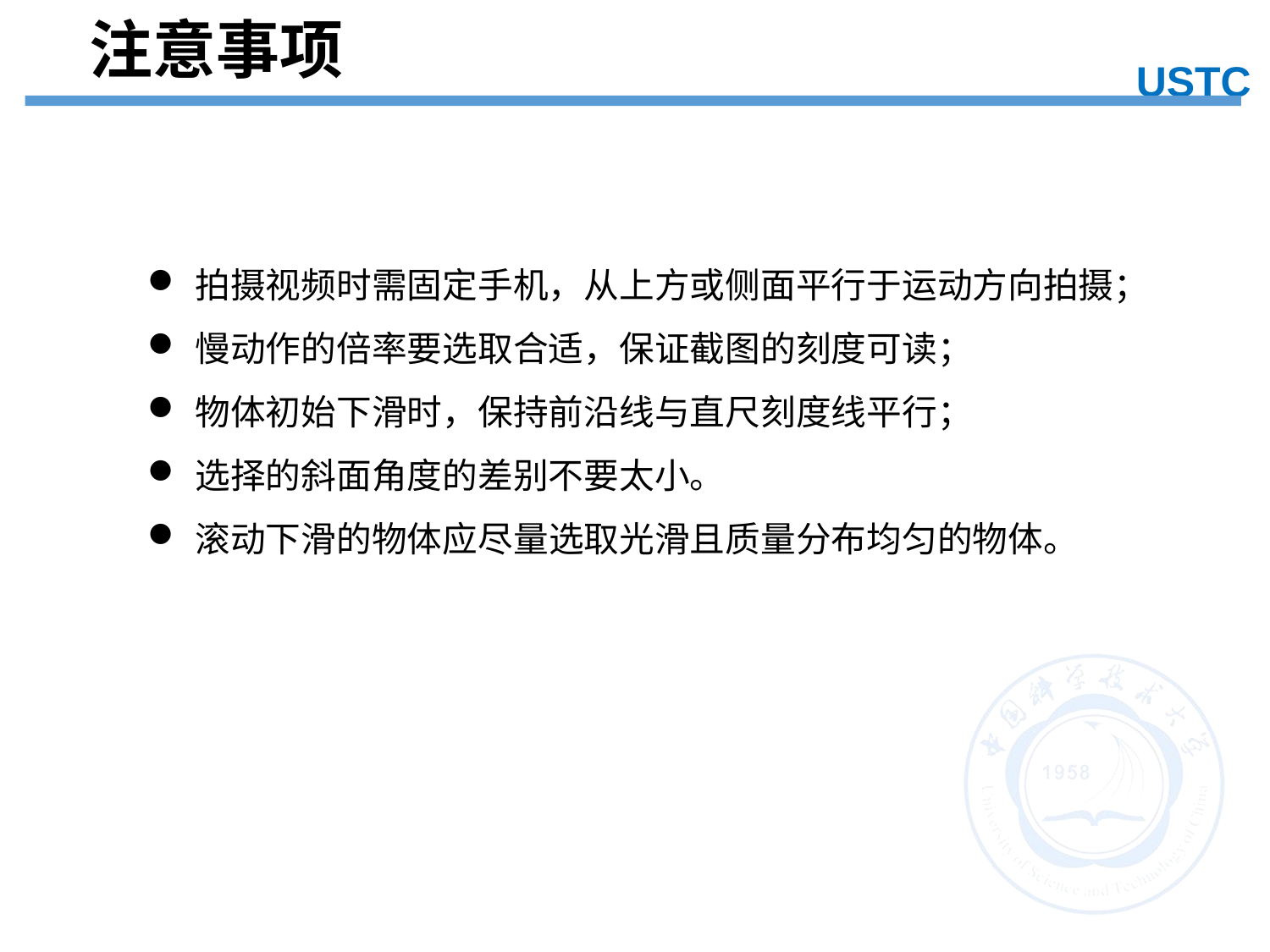

注意事项
USTC

注意事项
拍摄视频时需固定手机，从上方或侧面平行于运动方向拍摄；
慢动作的倍率要选取合适，保证截图的刻度可读；
物体初始下滑时，保持前沿线与直尺刻度线平行；
选择的斜面角度的差别不要太小。
滚动下滑的物体应尽量选取光滑且质量分布均匀的物体。